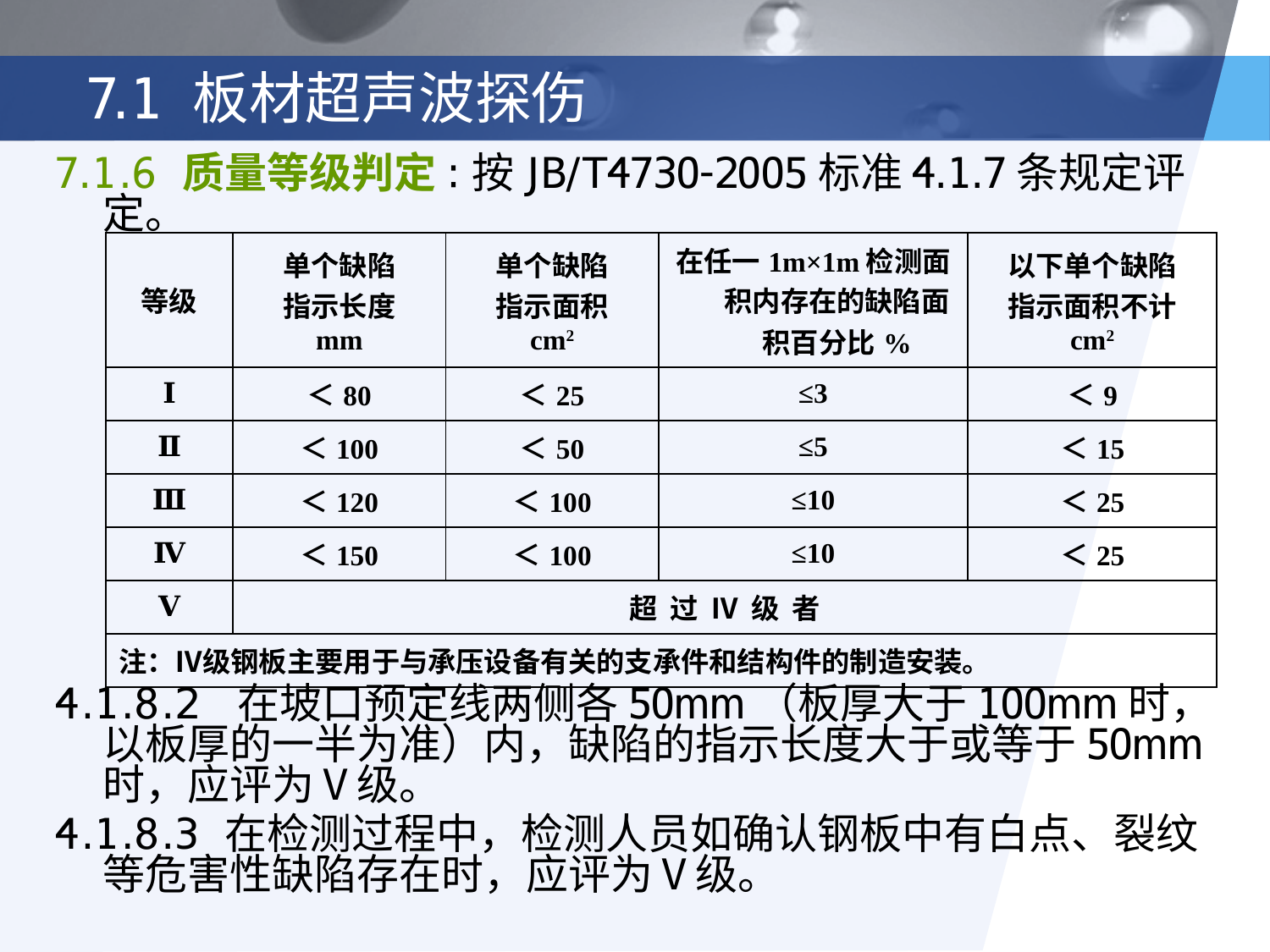

# 7.1 板材超声波探伤
7.1.6 质量等级判定:按JB/T4730-2005标准4.1.7条规定评定。

4.1.8.2  在坡口预定线两侧各50mm（板厚大于100mm时，以板厚的一半为准）内，缺陷的指示长度大于或等于50mm时，应评为Ⅴ级。
4.1.8.3 在检测过程中，检测人员如确认钢板中有白点、裂纹等危害性缺陷存在时，应评为Ⅴ级。
| 等级 | 单个缺陷 指示长度 mm | 单个缺陷 指示面积 cm2 | 在任一1m×1m检测面积内存在的缺陷面积百分比% | 以下单个缺陷 指示面积不计 cm2 |
| --- | --- | --- | --- | --- |
| Ⅰ | ＜80 | ＜25 | ≤3 | ＜9 |
| Ⅱ | ＜100 | ＜50 | ≤5 | ＜15 |
| Ⅲ | ＜120 | ＜100 | ≤10 | ＜25 |
| Ⅳ | ＜150 | ＜100 | ≤10 | ＜25 |
| Ⅴ | 超 过 Ⅳ 级 者 |  |  |  |
| 注：Ⅳ级钢板主要用于与承压设备有关的支承件和结构件的制造安装。 |  |  |  |  |